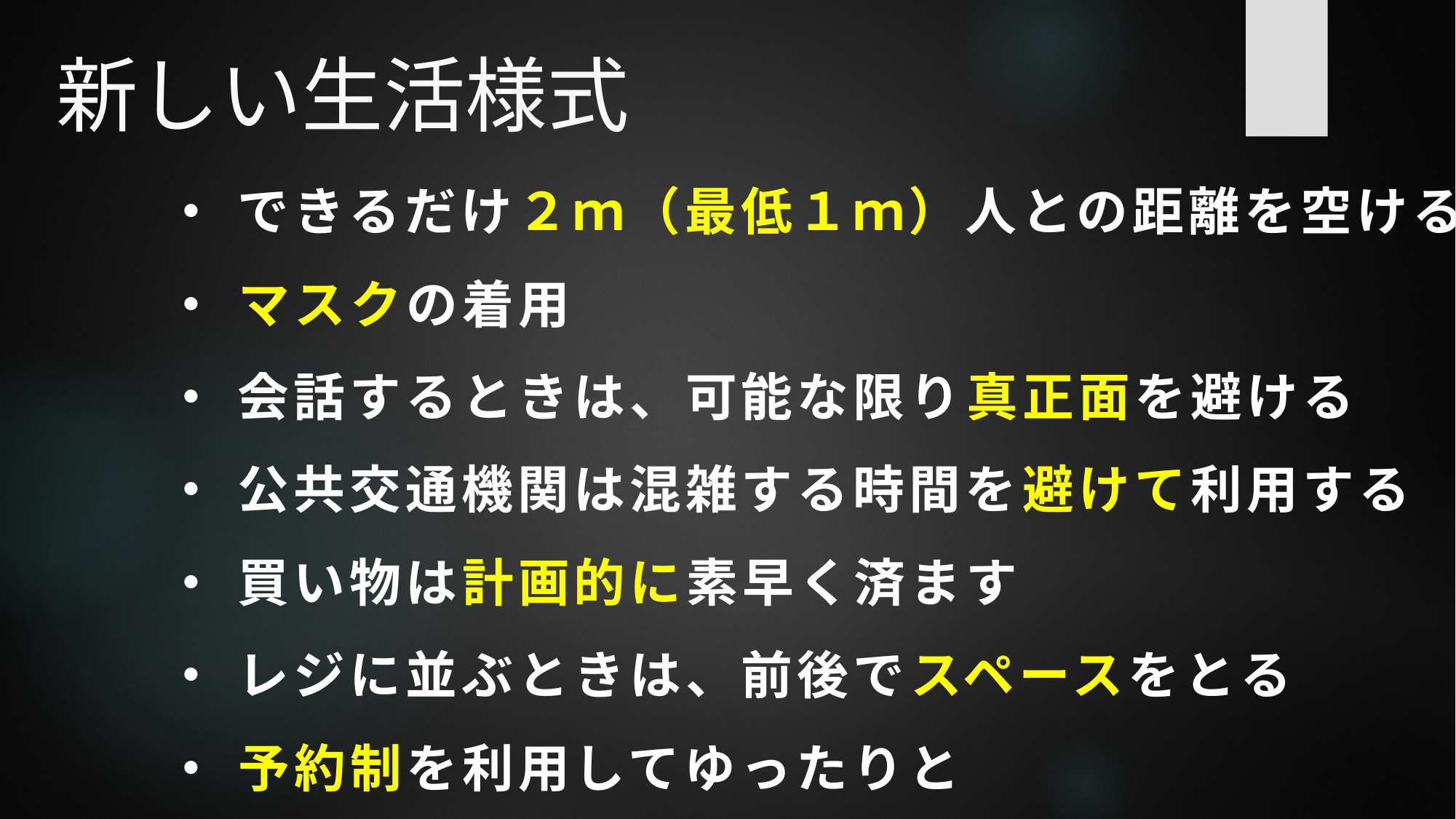

# 新しい生活様式
・ できるだけ２ｍ（最低１ｍ）人との距離を空ける
・ マスクの着用
・ 会話するときは、可能な限り真正面を避ける
・ 公共交通機関は混雑する時間を避けて利用する
・ 買い物は計画的に素早く済ます
・ レジに並ぶときは、前後でスペースをとる
・ 予約制を利用してゆったりと